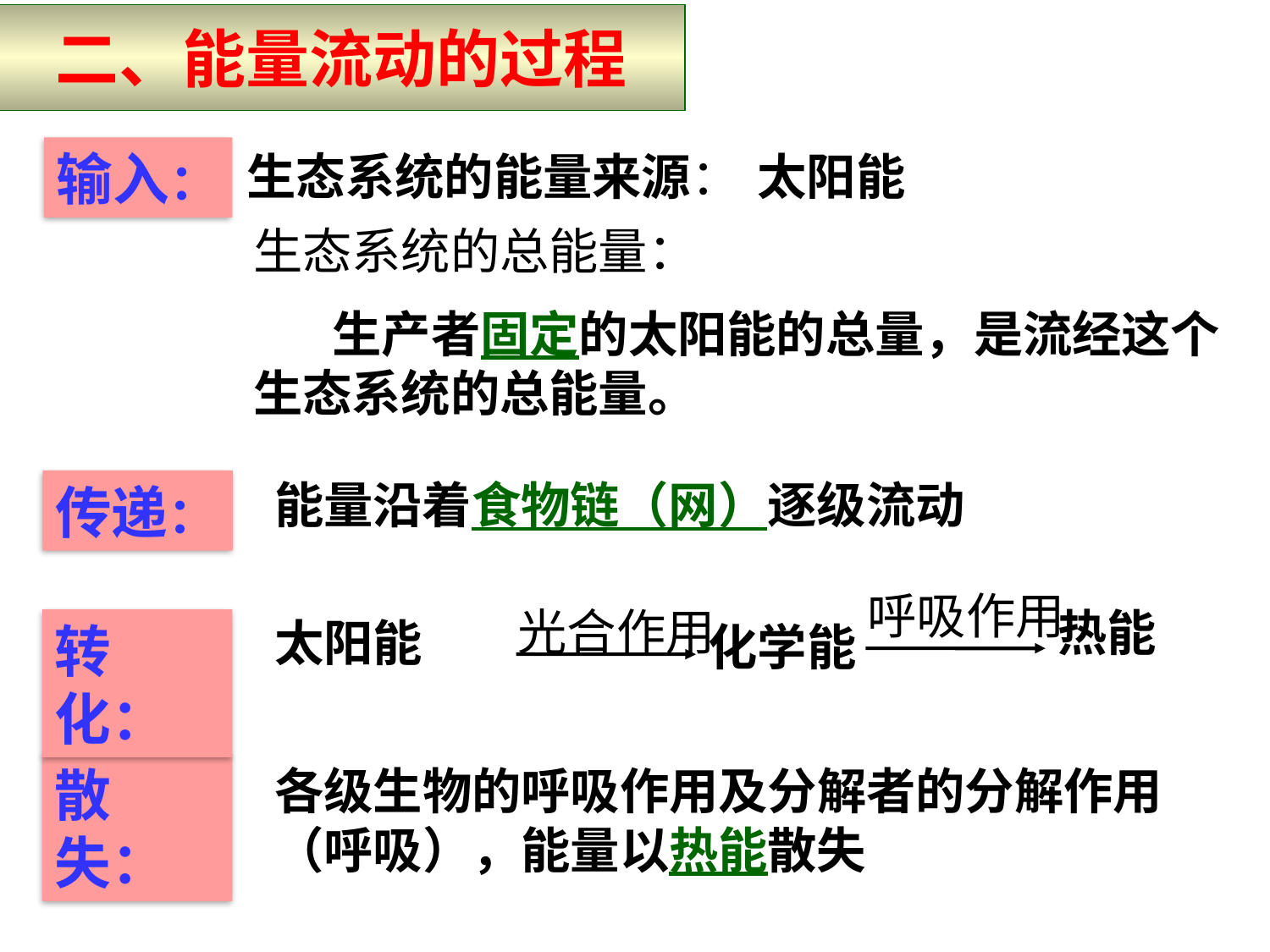

二、能量流动的过程
输入：
生态系统的能量来源：
太阳能
生态系统的总能量：
      生产者固定的太阳能的总量，是流经这个生态系统的总能量。
能量沿着食物链（网）逐级流动
传递：
呼吸作用

光合作用

热能
太阳能
转化：
化学能
散失：
各级生物的呼吸作用及分解者的分解作用（呼吸），能量以热能散失